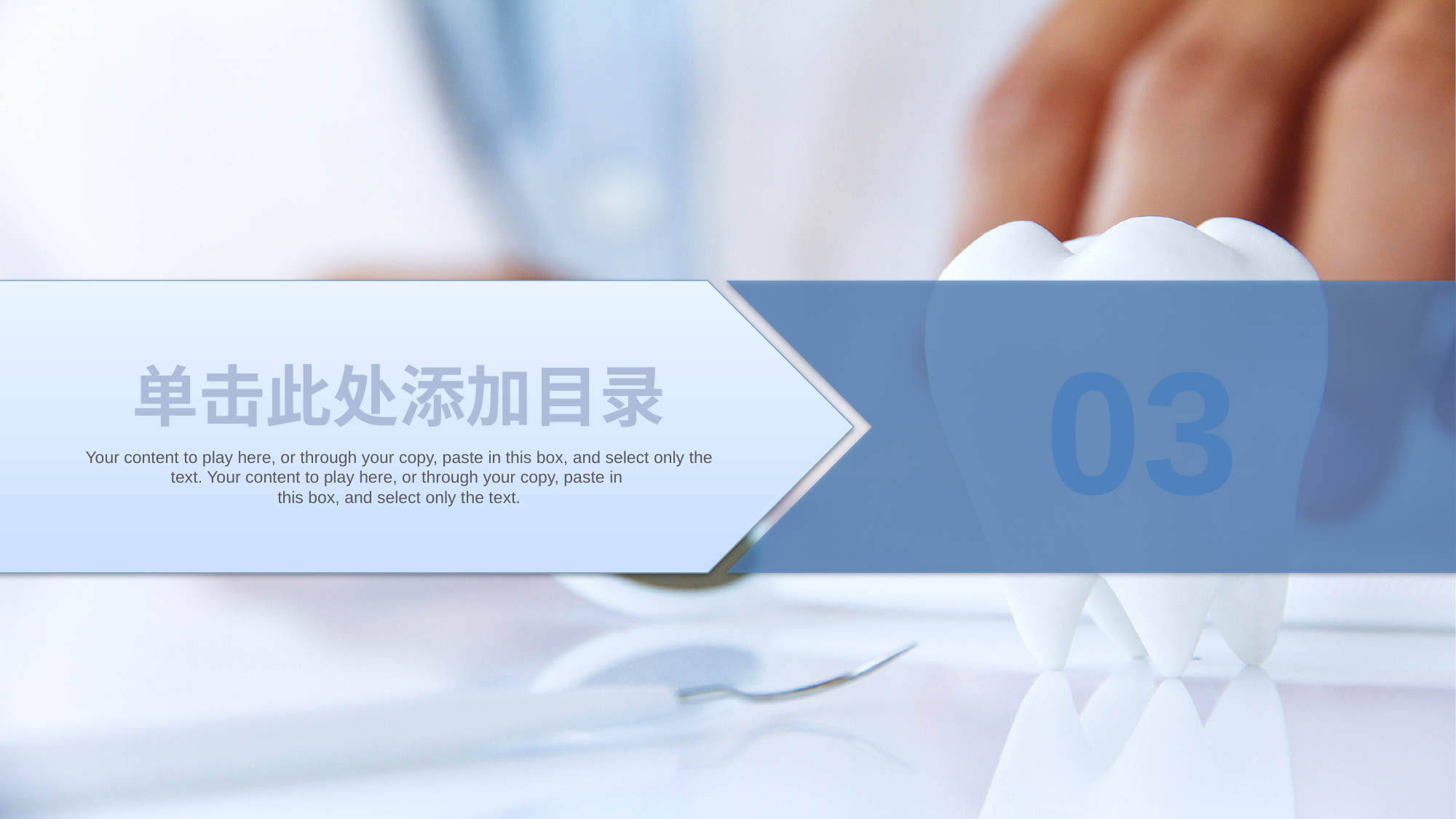

03
单击此处添加目录
Your content to play here, or through your copy, paste in this box, and select only the text. Your content to play here, or through your copy, paste in
this box, and select only the text.